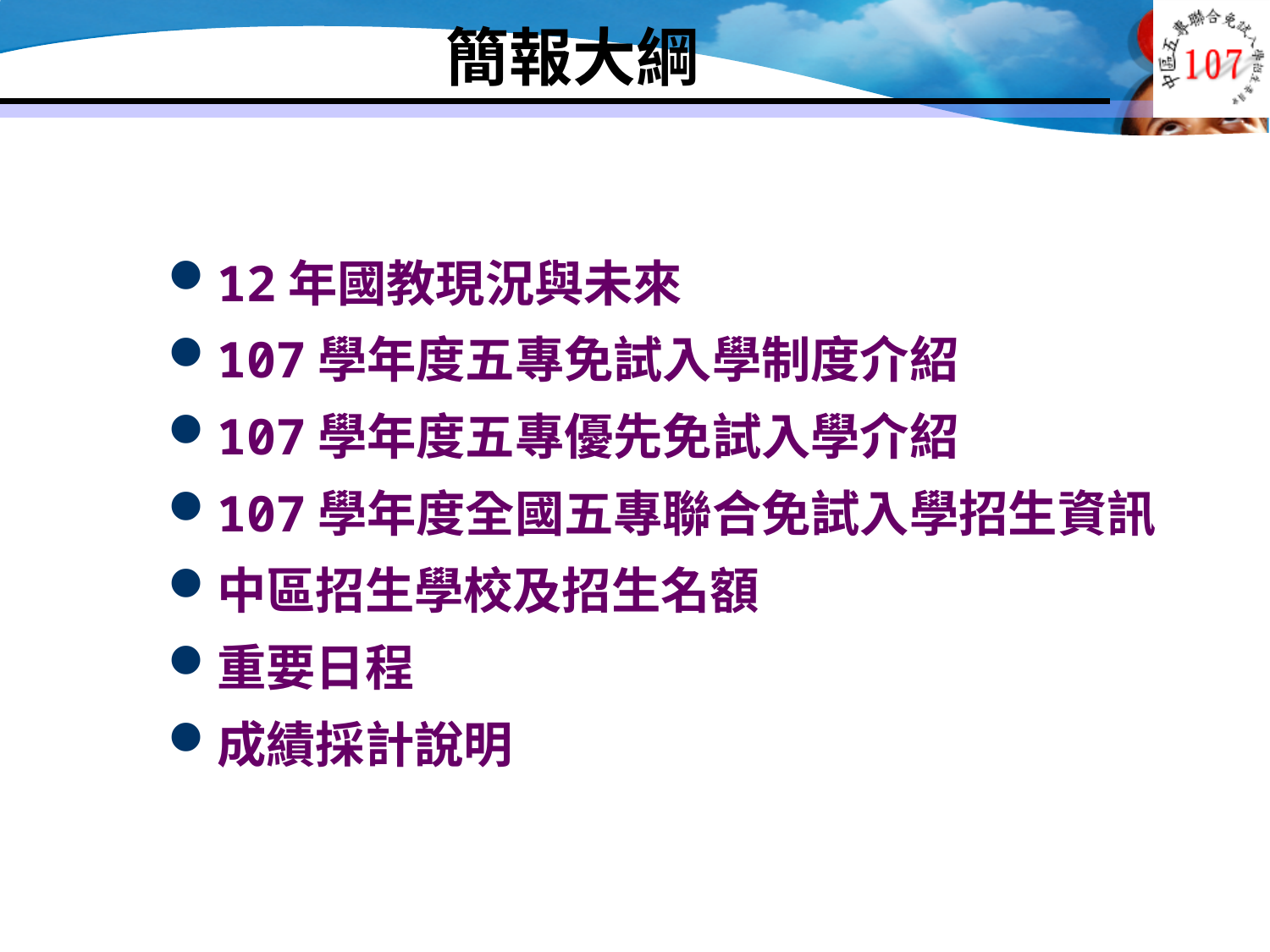

# 簡報大綱
12年國教現況與未來
107學年度五專免試入學制度介紹
107學年度五專優先免試入學介紹
107學年度全國五專聯合免試入學招生資訊
中區招生學校及招生名額
重要日程
成績採計說明